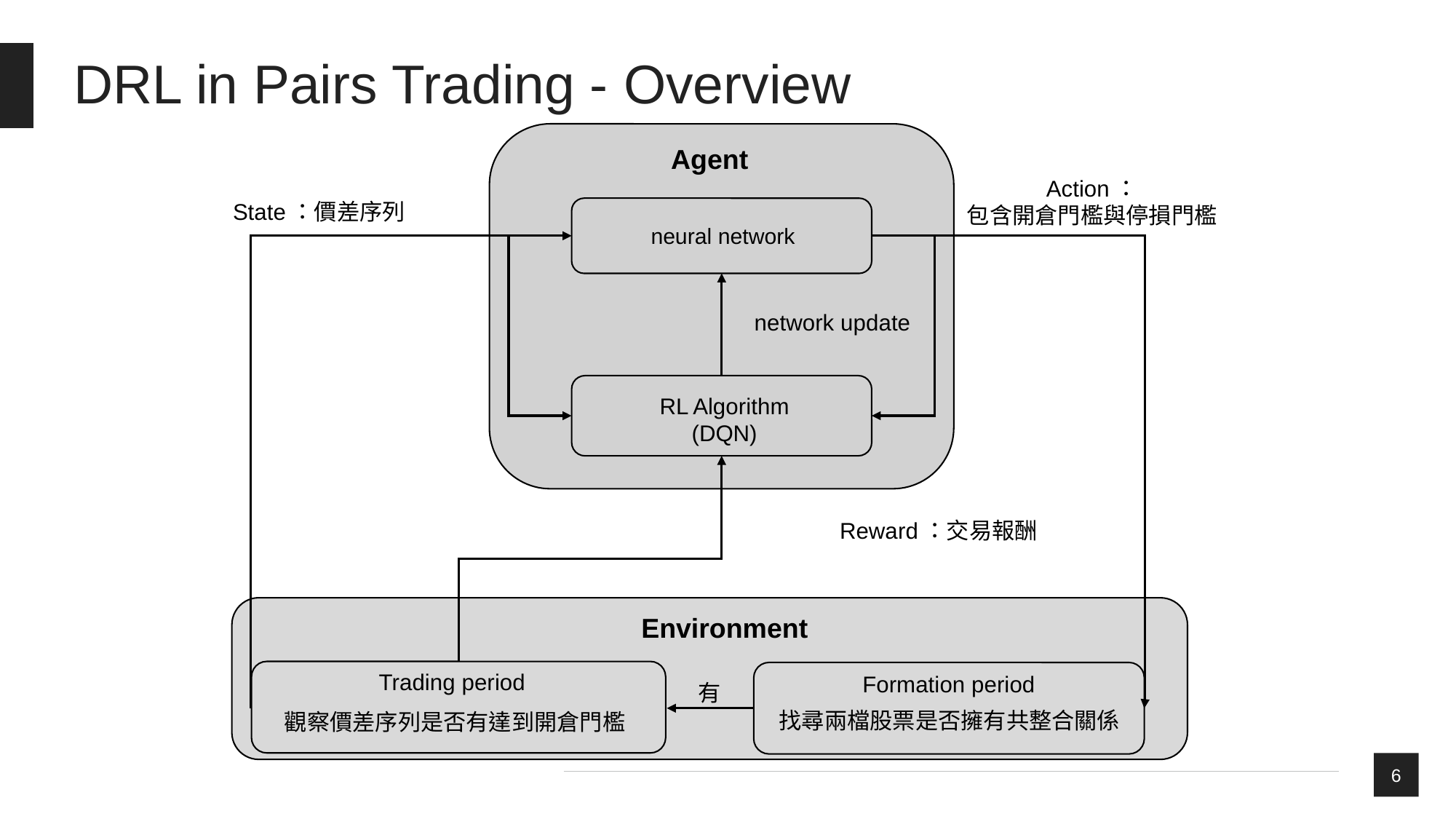

# DRL in Pairs Trading - Overview

Agent
Action：
包含開倉門檻與停損門檻
State：價差序列

neural network
network update

RL Algorithm
(DQN)
Reward：交易報酬

Environment

Trading period

Formation period
有
找尋兩檔股票是否擁有共整合關係
觀察價差序列是否有達到開倉門檻
6